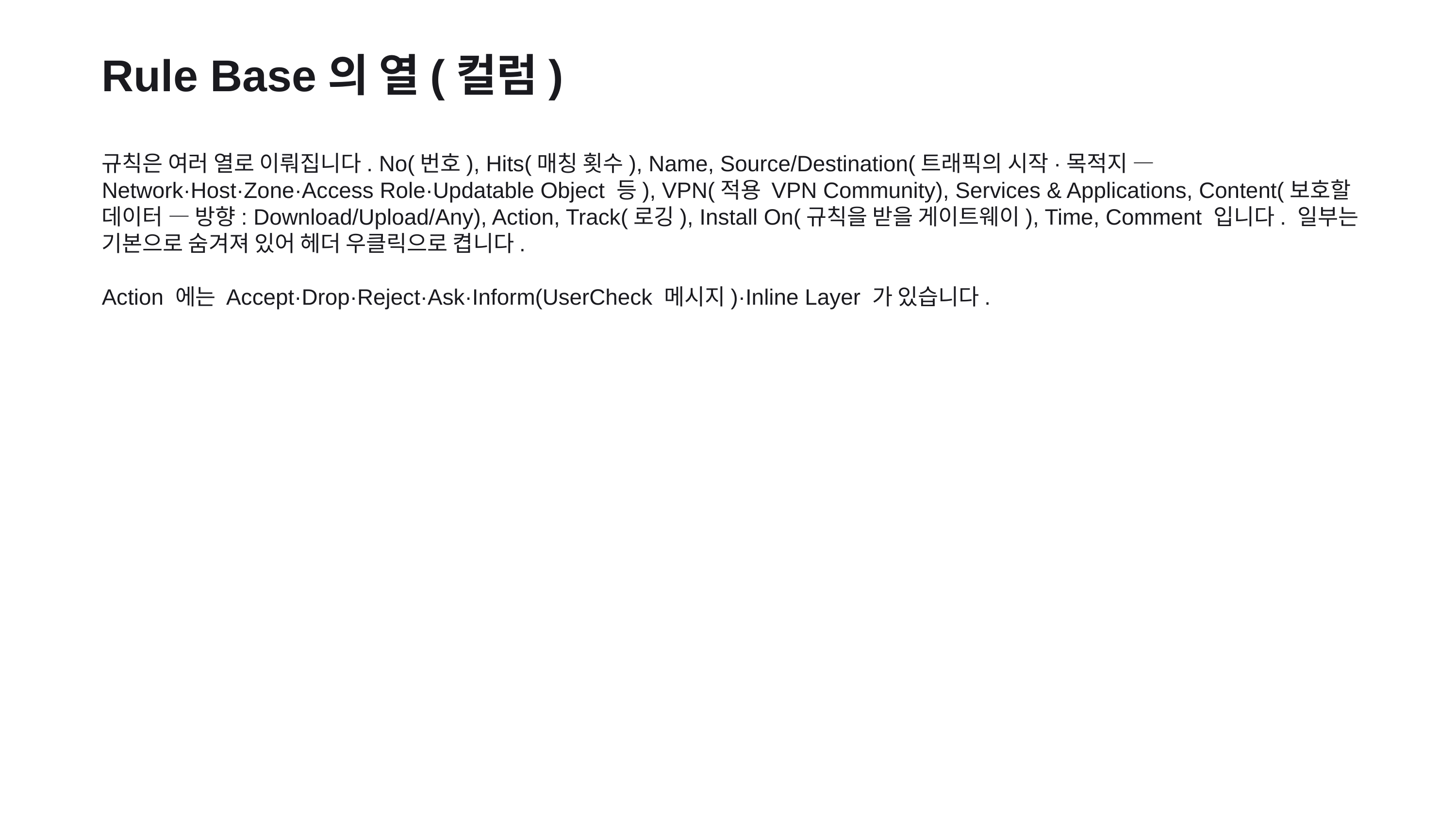

Rule Base의 열(컬럼)
규칙은 여러 열로 이뤄집니다. No(번호), Hits(매칭 횟수), Name, Source/Destination(트래픽의 시작·목적지 — Network·Host·Zone·Access Role·Updatable Object 등), VPN(적용 VPN Community), Services & Applications, Content(보호할 데이터 — 방향: Download/Upload/Any), Action, Track(로깅), Install On(규칙을 받을 게이트웨이), Time, Comment 입니다. 일부는 기본으로 숨겨져 있어 헤더 우클릭으로 켭니다.

Action 에는 Accept·Drop·Reject·Ask·Inform(UserCheck 메시지)·Inline Layer 가 있습니다.